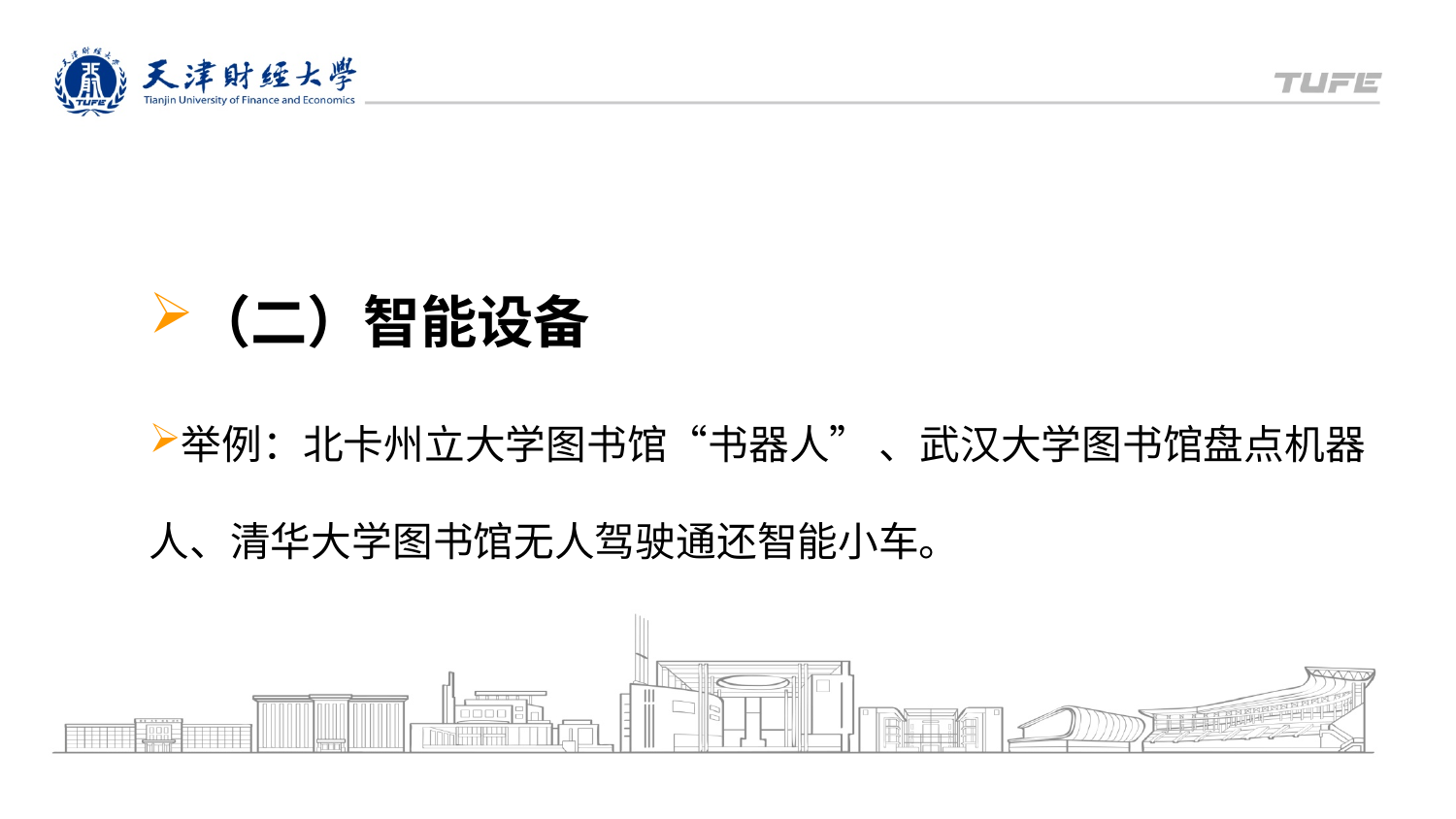

（二）智能设备
举例：北卡州立大学图书馆“书器人” 、武汉大学图书馆盘点机器人、清华大学图书馆无人驾驶通还智能小车。
天津财经大学XX
XXXX年X月X日